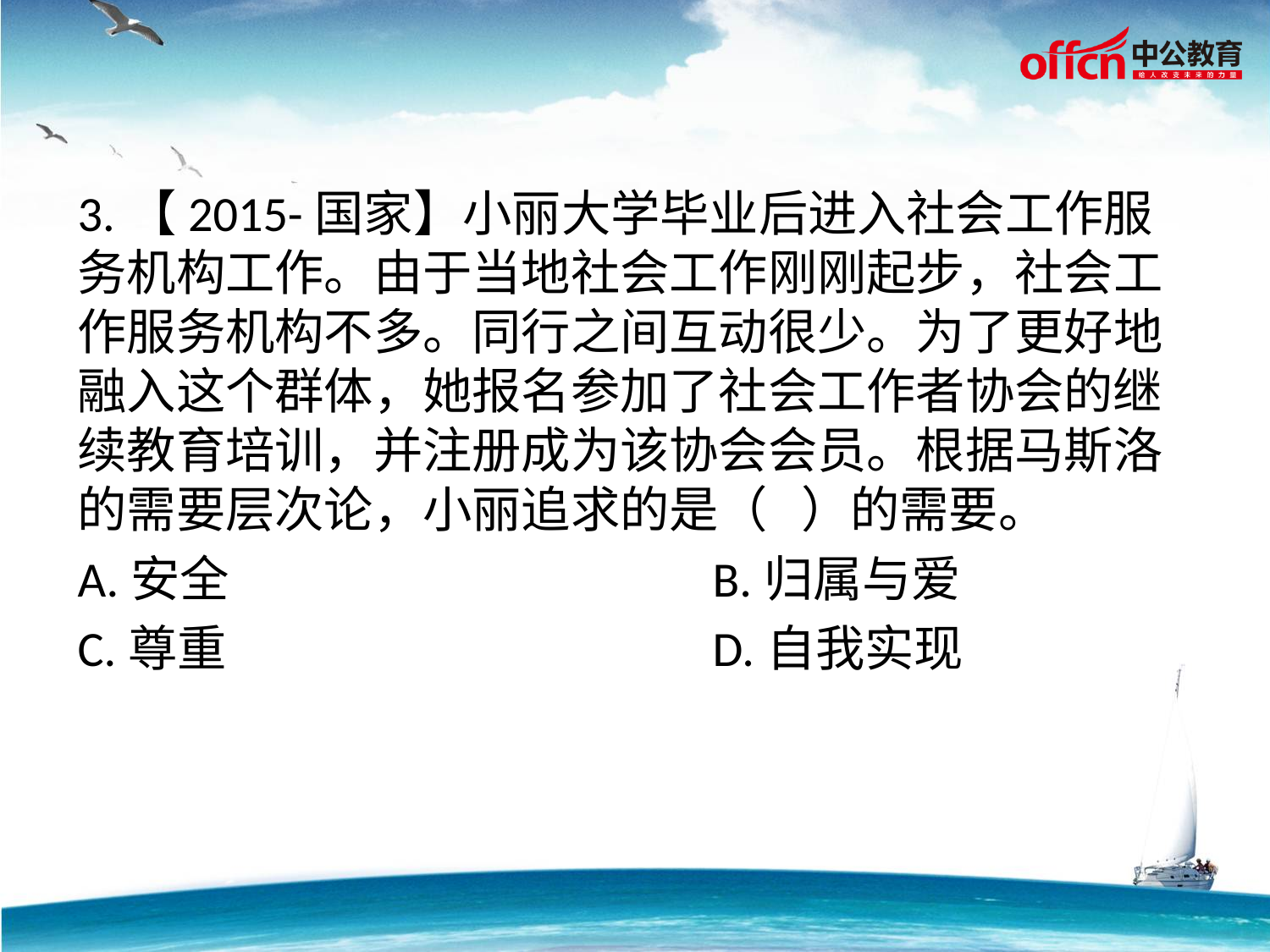

3.【2015-国家】小丽大学毕业后进入社会工作服务机构工作。由于当地社会工作刚刚起步，社会工作服务机构不多。同行之间互动很少。为了更好地融入这个群体，她报名参加了社会工作者协会的继续教育培训，并注册成为该协会会员。根据马斯洛的需要层次论，小丽追求的是（   ）的需要。
A.安全				B.归属与爱
C.尊重				D.自我实现